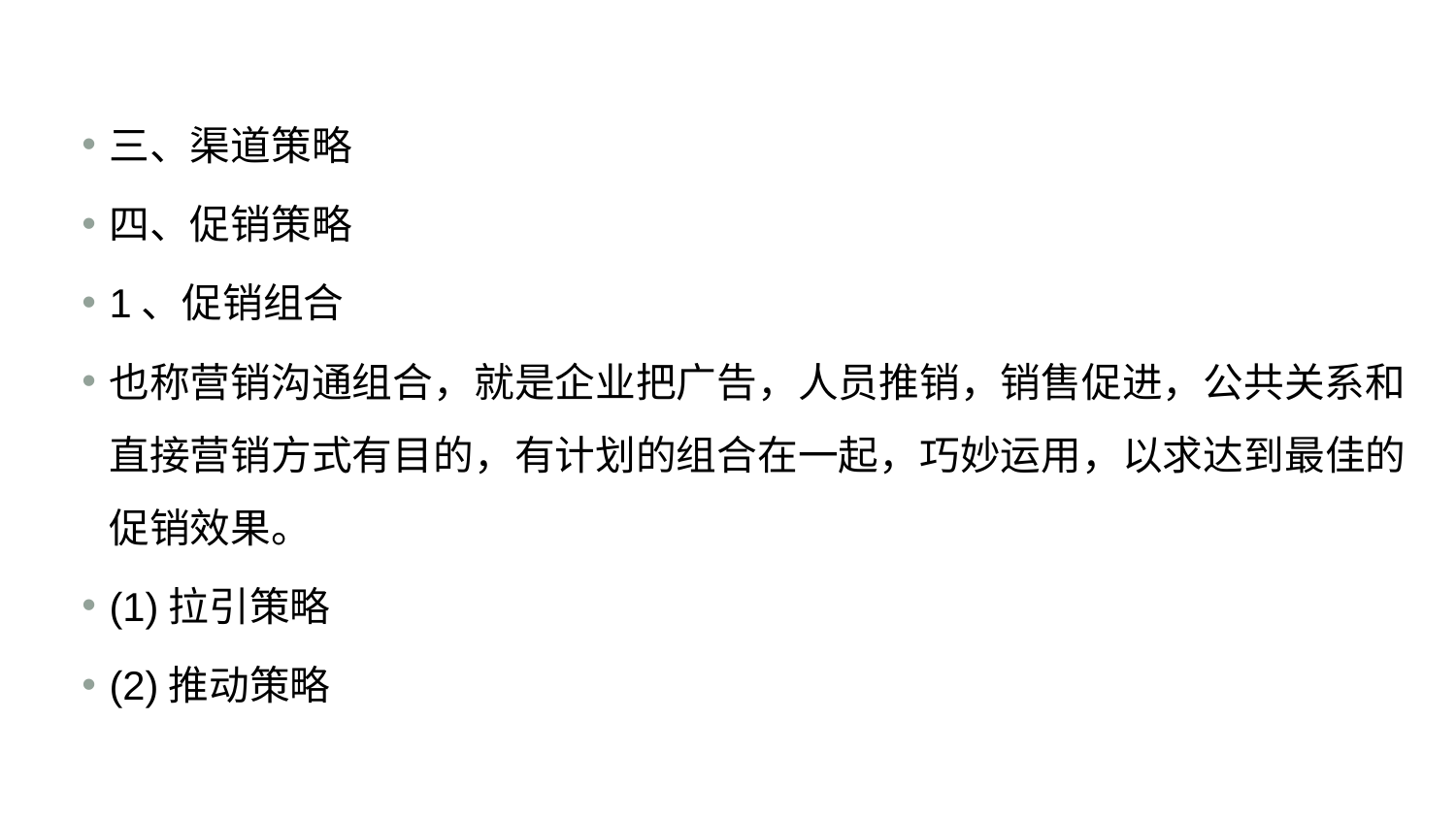

#
三、渠道策略
四、促销策略
1、促销组合
也称营销沟通组合，就是企业把广告，人员推销，销售促进，公共关系和直接营销方式有目的，有计划的组合在一起，巧妙运用，以求达到最佳的促销效果。
(1)拉引策略
(2)推动策略